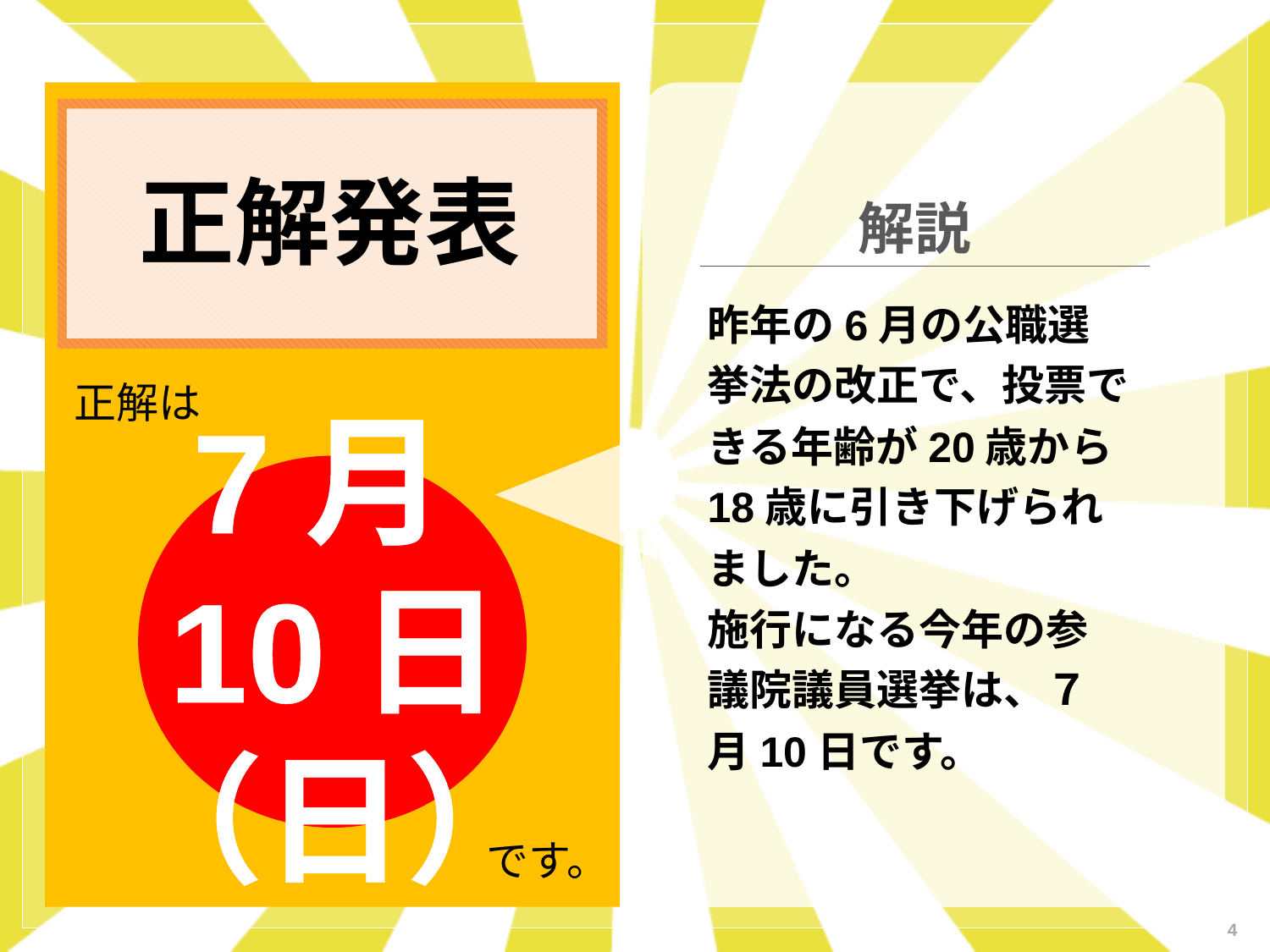

正解発表
解説
昨年の6月の公職選挙法の改正で、投票できる年齢が20歳から18歳に引き下げられました。
施行になる今年の参議院議員選挙は、７月10日です。
正解は
7月
10日（日）

です。
4